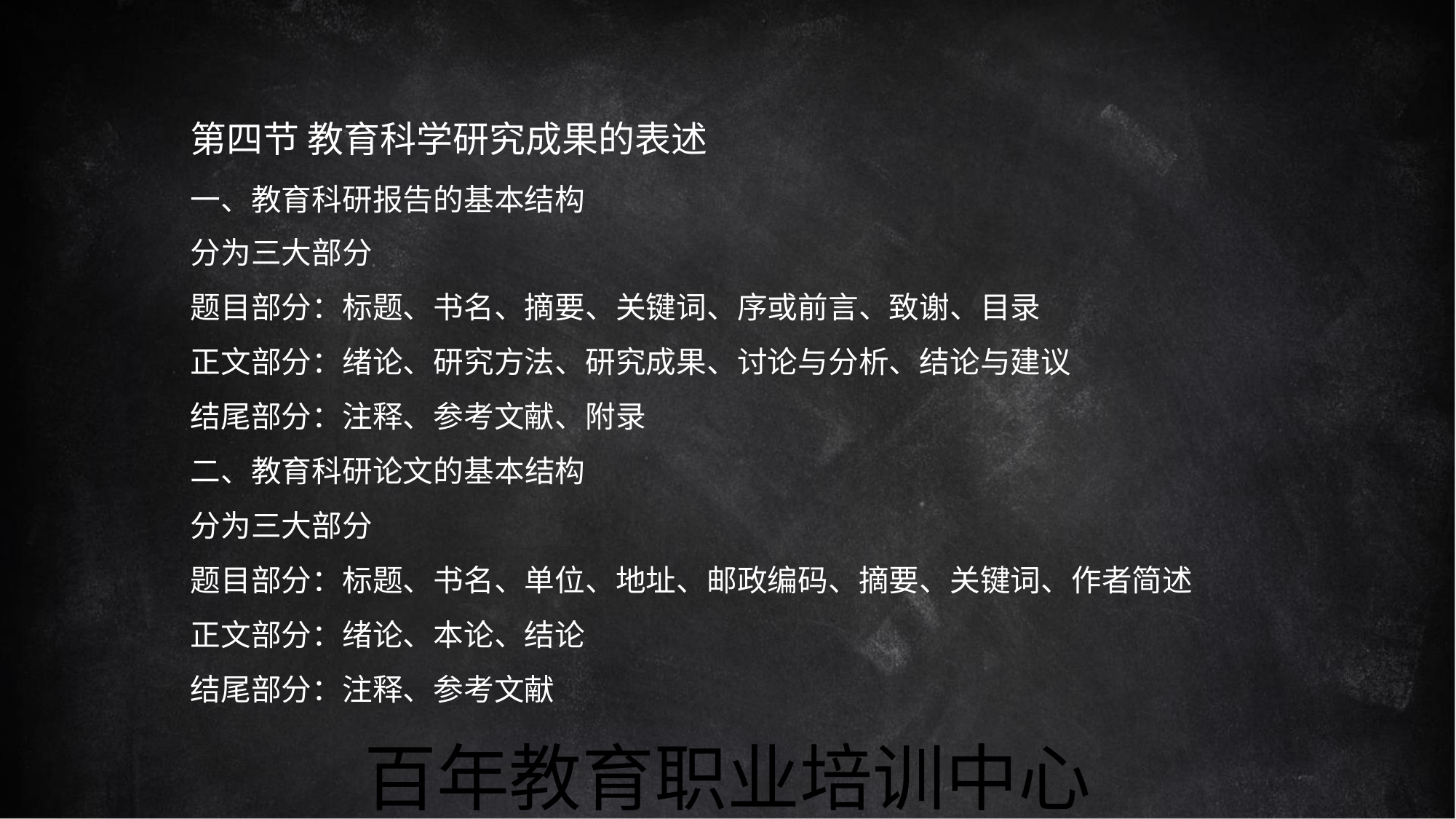

第四节 教育科学研究成果的表述
一、教育科研报告的基本结构
分为三大部分
题目部分：标题、书名、摘要、关键词、序或前言、致谢、目录
正文部分：绪论、研究方法、研究成果、讨论与分析、结论与建议
结尾部分：注释、参考文献、附录
二、教育科研论文的基本结构
分为三大部分
题目部分：标题、书名、单位、地址、邮政编码、摘要、关键词、作者简述
正文部分：绪论、本论、结论
结尾部分：注释、参考文献
百年教育职业培训中心